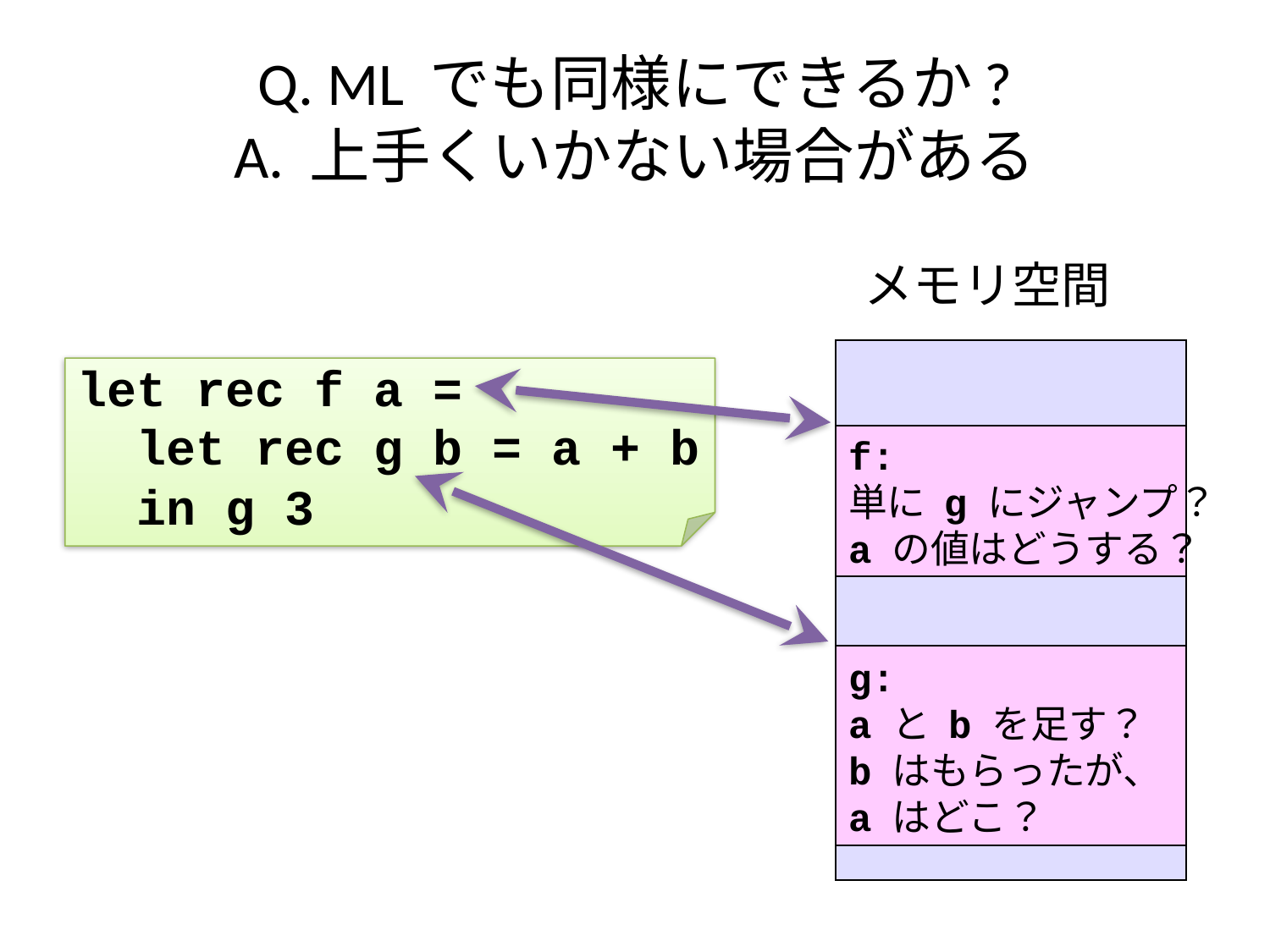

# Q. ML でも同様にできるか? A. 上手くいかない場合がある
メモリ空間

let rec f a =
  let rec g b = a + b
  in g 3

f:
単に g にジャンプ？
a の値はどうする？

g:
a と b を足す？
b はもらったが、
a はどこ？